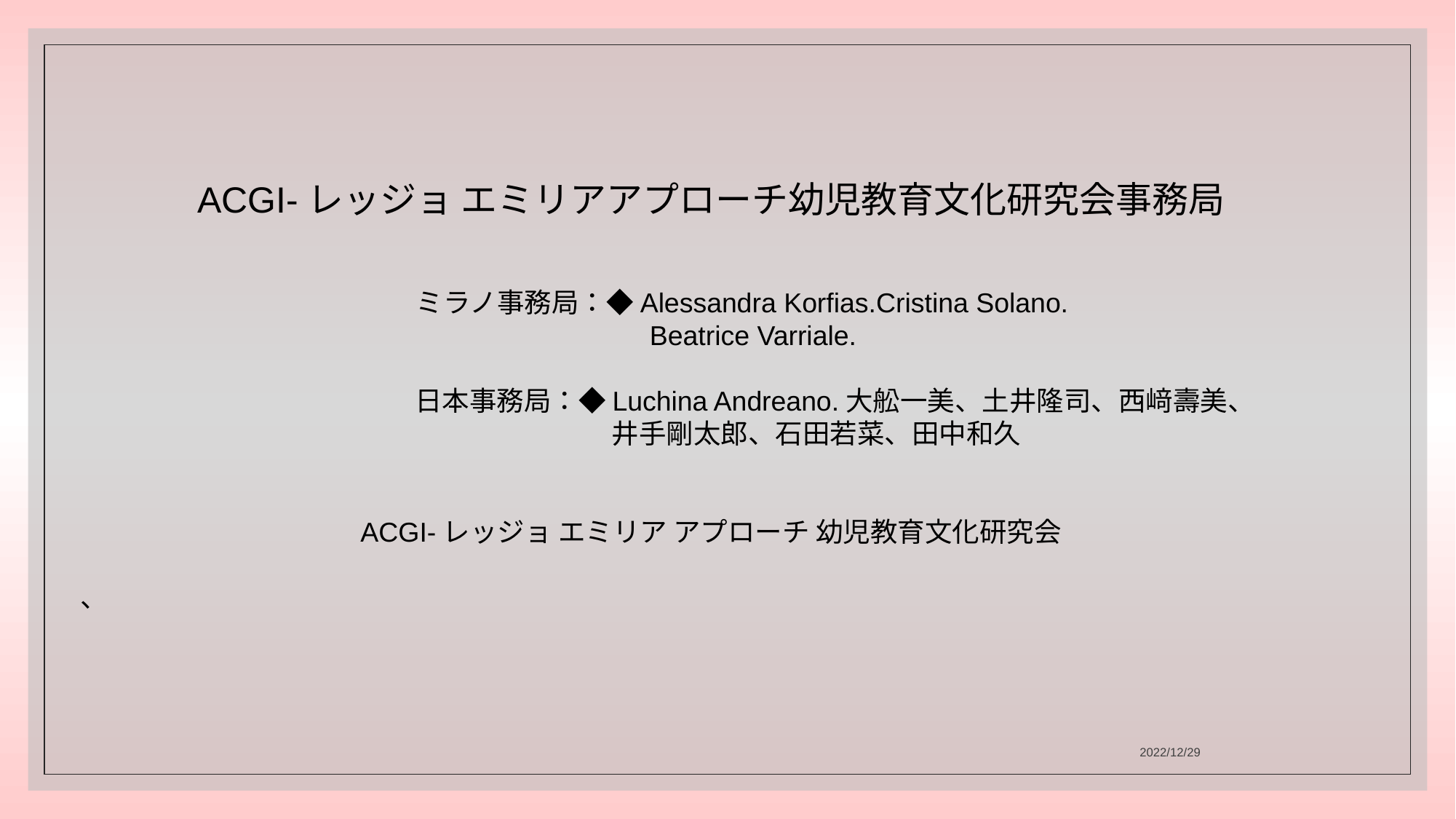

ACGI-レッジョ エミリアアプローチ幼児教育文化研究会事務局

         ミラノ事務局：◆Alessandra Korfias.Cristina Solano.
           Beatrice Varriale.

                                       日本事務局：◆Luchina Andreano.大舩一美、土井隆司、西﨑壽美、
                                 井手剛太郎、石田若菜、田中和久

ACGI-レッジョ エミリア アプローチ 幼児教育文化研究会

、

2022/12/29